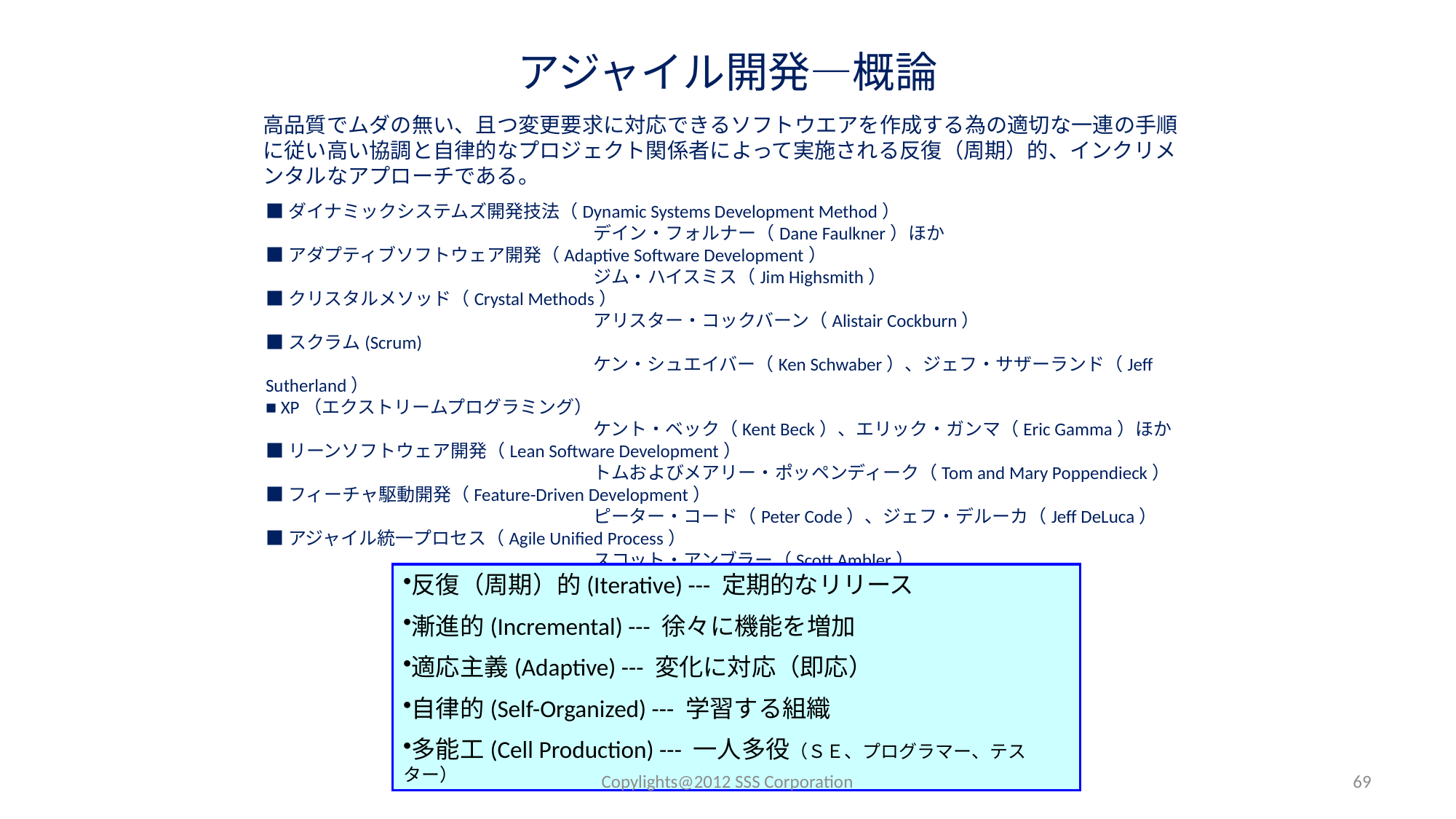

# アジャイル開発―概論
高品質でムダの無い、且つ変更要求に対応できるソフトウエアを作成する為の適切な一連の手順に従い高い協調と自律的なプロジェクト関係者によって実施される反復（周期）的、インクリメンタルなアプローチである。
■ダイナミックシステムズ開発技法（Dynamic Systems Development Method）
			デイン・フォルナー（Dane Faulkner）ほか
■アダプティブソフトウェア開発（Adaptive Software Development）
			ジム・ハイスミス（Jim Highsmith）
■クリスタルメソッド（Crystal Methods）
			アリスター・コックバーン（Alistair Cockburn）
■スクラム(Scrum)
			ケン・シュエイバー（Ken Schwaber）、ジェフ・サザーランド（Jeff Sutherland）
■ XP（エクストリームプログラミング）
			ケント・ベック（Kent Beck）、エリック・ガンマ（Eric Gamma）ほか
■リーンソフトウェア開発（Lean Software Development）
			トムおよびメアリー・ポッペンディーク（Tom and Mary Poppendieck）
■フィーチャ駆動開発（Feature-Driven Development）
			ピーター・コード（Peter Code）、ジェフ・デルーカ（Jeff DeLuca）
■アジャイル統一プロセス（Agile Unified Process）
			スコット・アンブラー（Scott Ambler）
反復（周期）的(Iterative) --- 定期的なリリース
漸進的(Incremental) --- 徐々に機能を増加
適応主義(Adaptive) --- 変化に対応（即応）
自律的(Self-Organized) --- 学習する組織
多能工(Cell Production) --- 一人多役（ＳＥ、プログラマー、テスター）
Copylights@2012 SSS Corporation
69